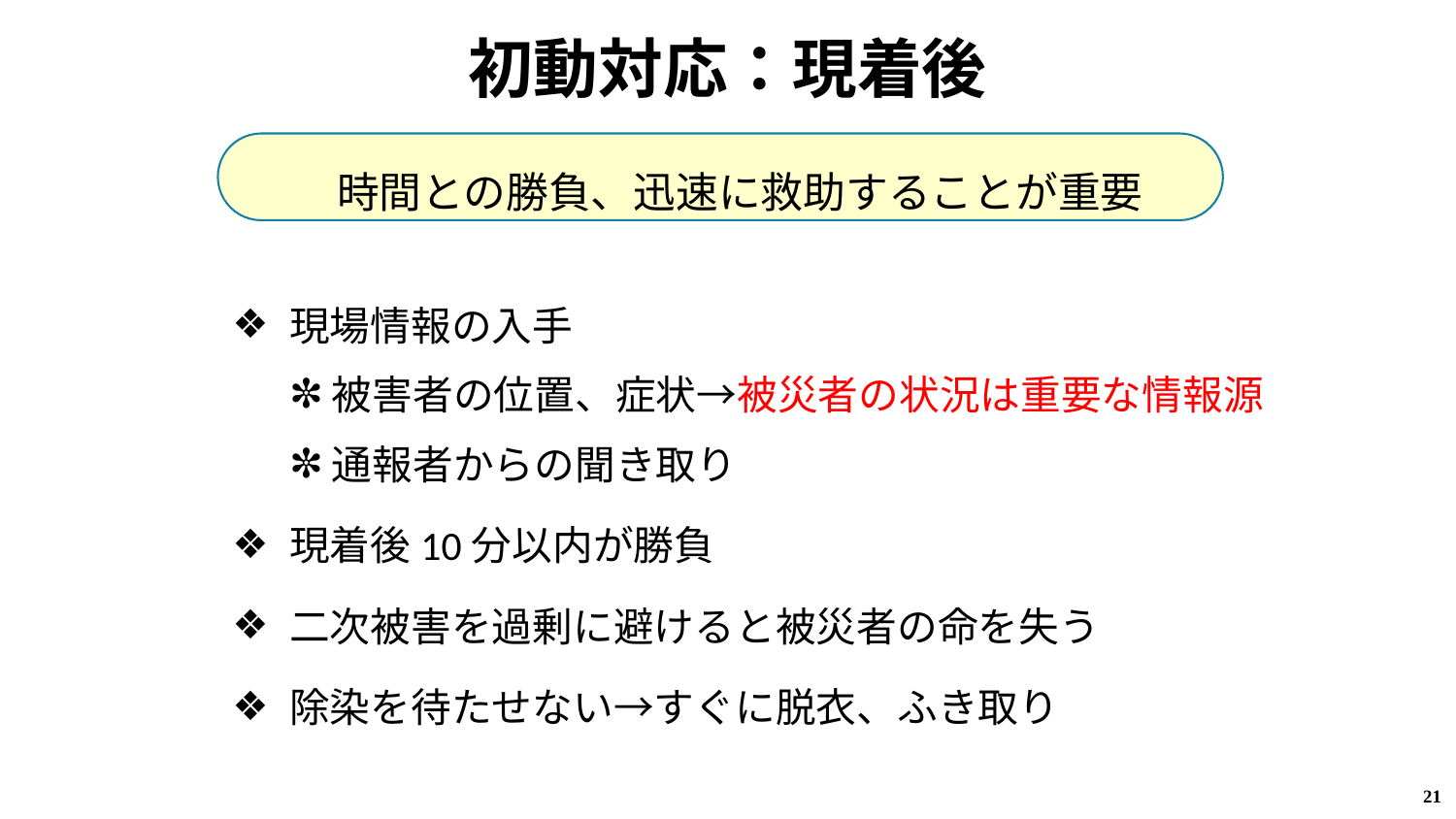

# 初動対応：現着後
時間との勝負、迅速に救助することが重要

現場情報の入手
被害者の位置、症状→被災者の状況は重要な情報源
通報者からの聞き取り
現着後10分以内が勝負
二次被害を過剰に避けると被災者の命を失う
除染を待たせない→すぐに脱衣、ふき取り
21